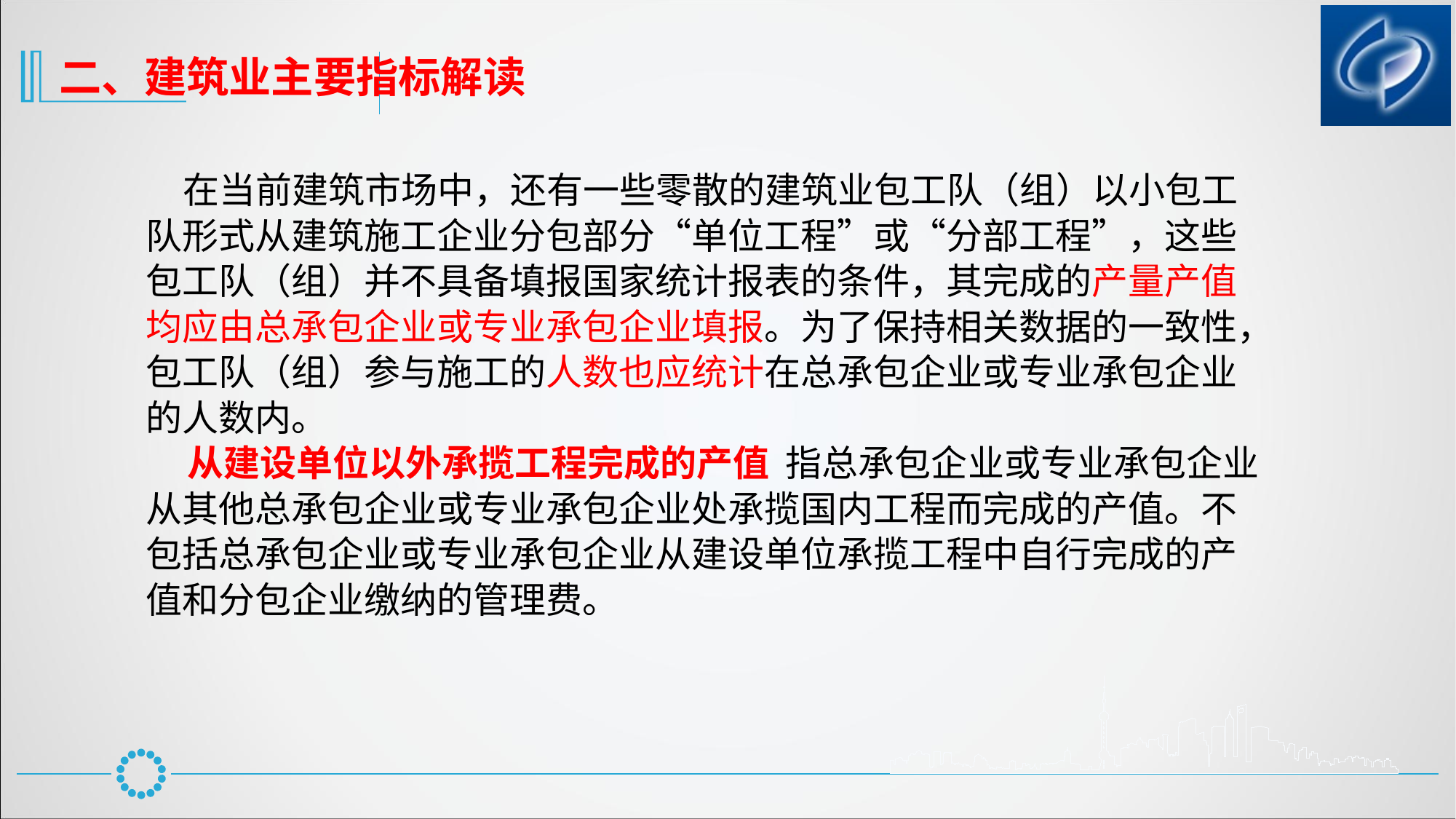

二、建筑业主要指标解读
     在当前建筑市场中，还有一些零散的建筑业包工队（组）以小包工队形式从建筑施工企业分包部分“单位工程”或“分部工程”，这些包工队（组）并不具备填报国家统计报表的条件，其完成的产量产值均应由总承包企业或专业承包企业填报。为了保持相关数据的一致性，包工队（组）参与施工的人数也应统计在总承包企业或专业承包企业的人数内。
    从建设单位以外承揽工程完成的产值  指总承包企业或专业承包企业从其他总承包企业或专业承包企业处承揽国内工程而完成的产值。不包括总承包企业或专业承包企业从建设单位承揽工程中自行完成的产值和分包企业缴纳的管理费。

9